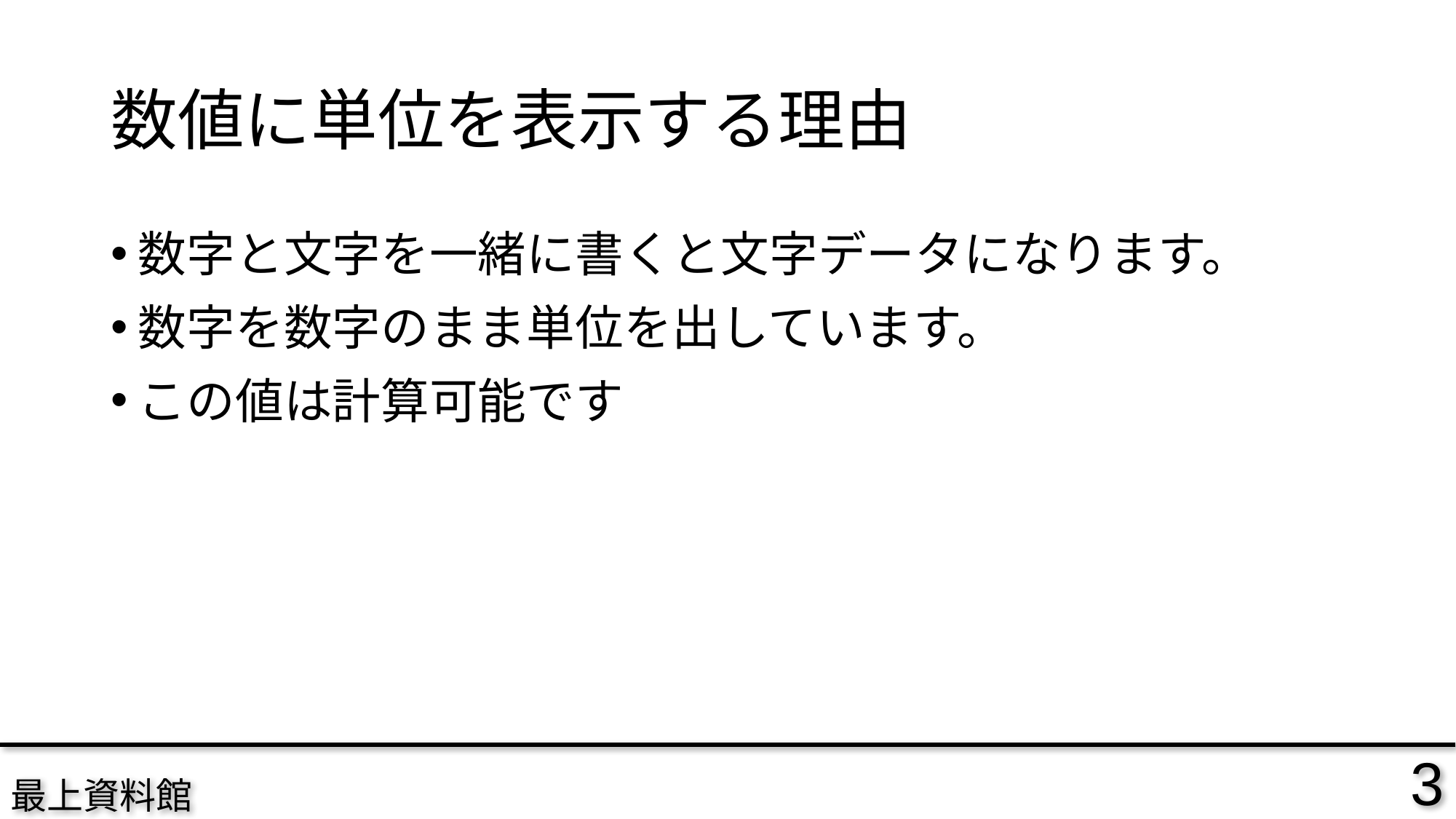

# 数値に単位を表示する理由
数字と文字を一緒に書くと文字データになります。
数字を数字のまま単位を出しています。
この値は計算可能です